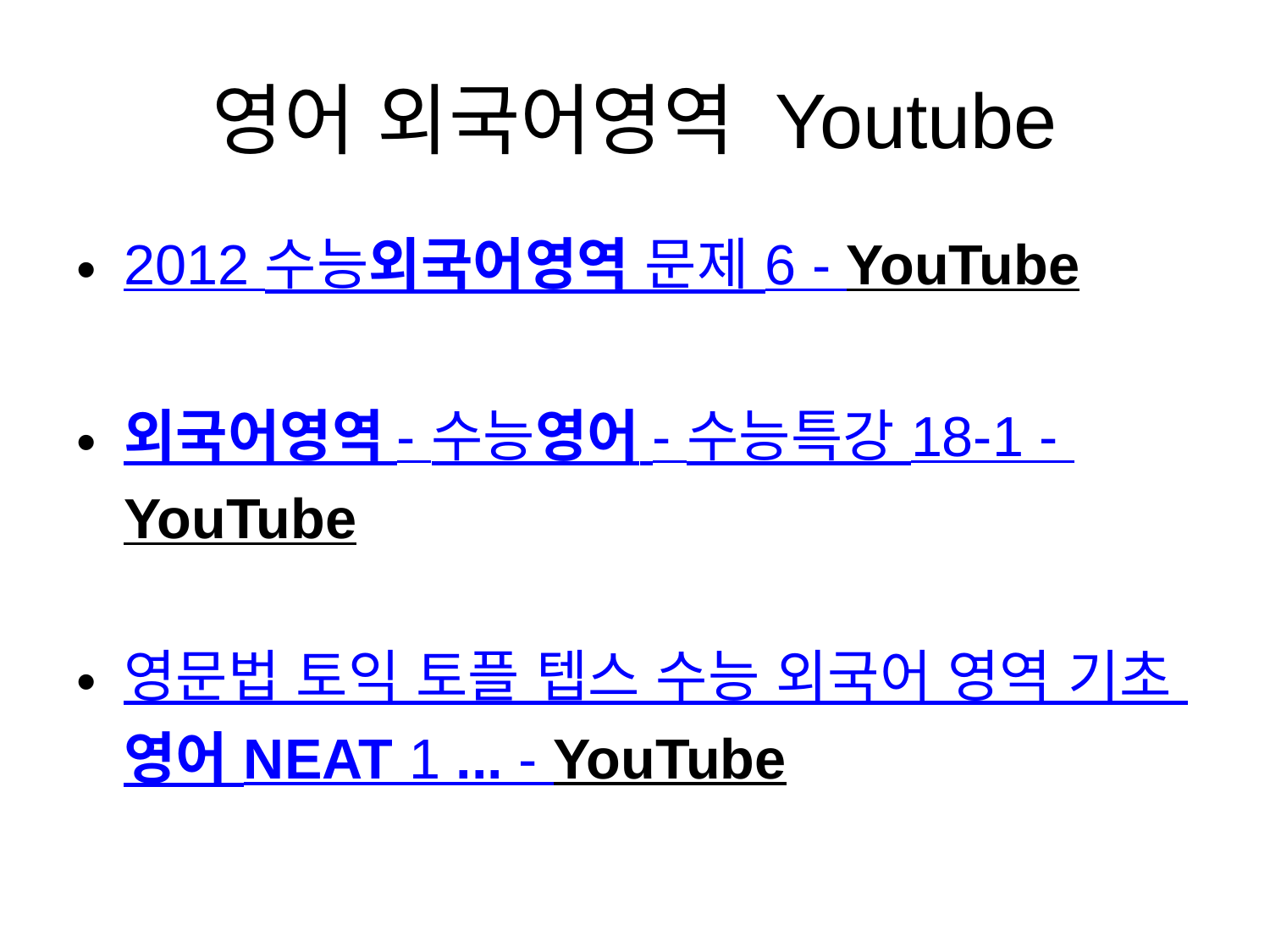

# 영어 외국어영역 Youtube
2012 수능외국어영역 문제 6 - YouTube

외국어영역 - 수능영어 - 수능특강 18-1 - YouTube

영문법 토익 토플 텝스 수능 외국어 영역 기초 영어 NEAT 1 ... - YouTube